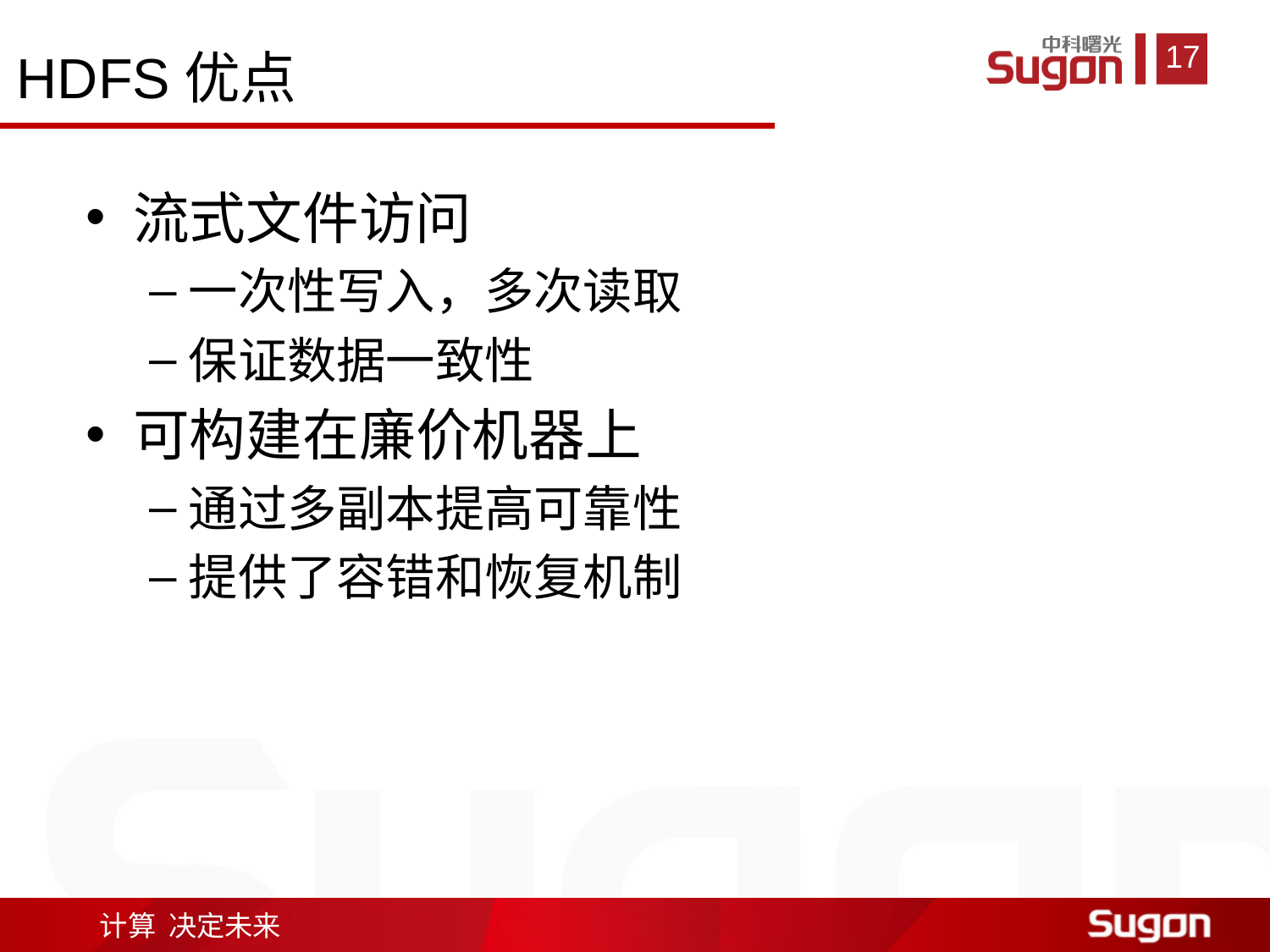

HDFS优点
流式文件访问
一次性写入，多次读取
保证数据一致性
可构建在廉价机器上
通过多副本提高可靠性
提供了容错和恢复机制